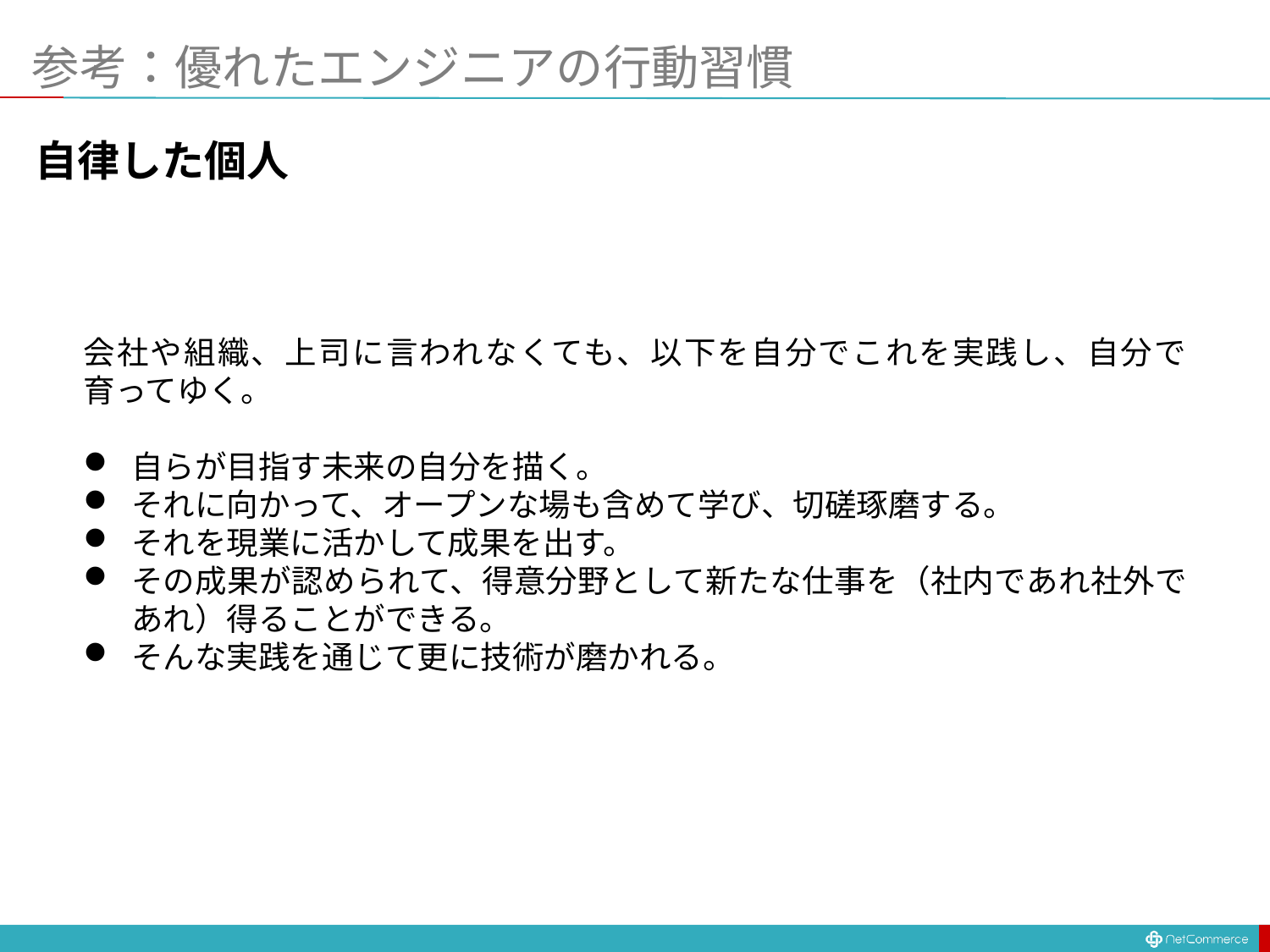

# 参考：優れたエンジニアの行動習慣
自律した個人
会社や組織、上司に言われなくても、以下を自分でこれを実践し、自分で育ってゆく。

自らが目指す未来の自分を描く。
それに向かって、オープンな場も含めて学び、切磋琢磨する。
それを現業に活かして成果を出す。
その成果が認められて、得意分野として新たな仕事を（社内であれ社外であれ）得ることができる。
そんな実践を通じて更に技術が磨かれる。